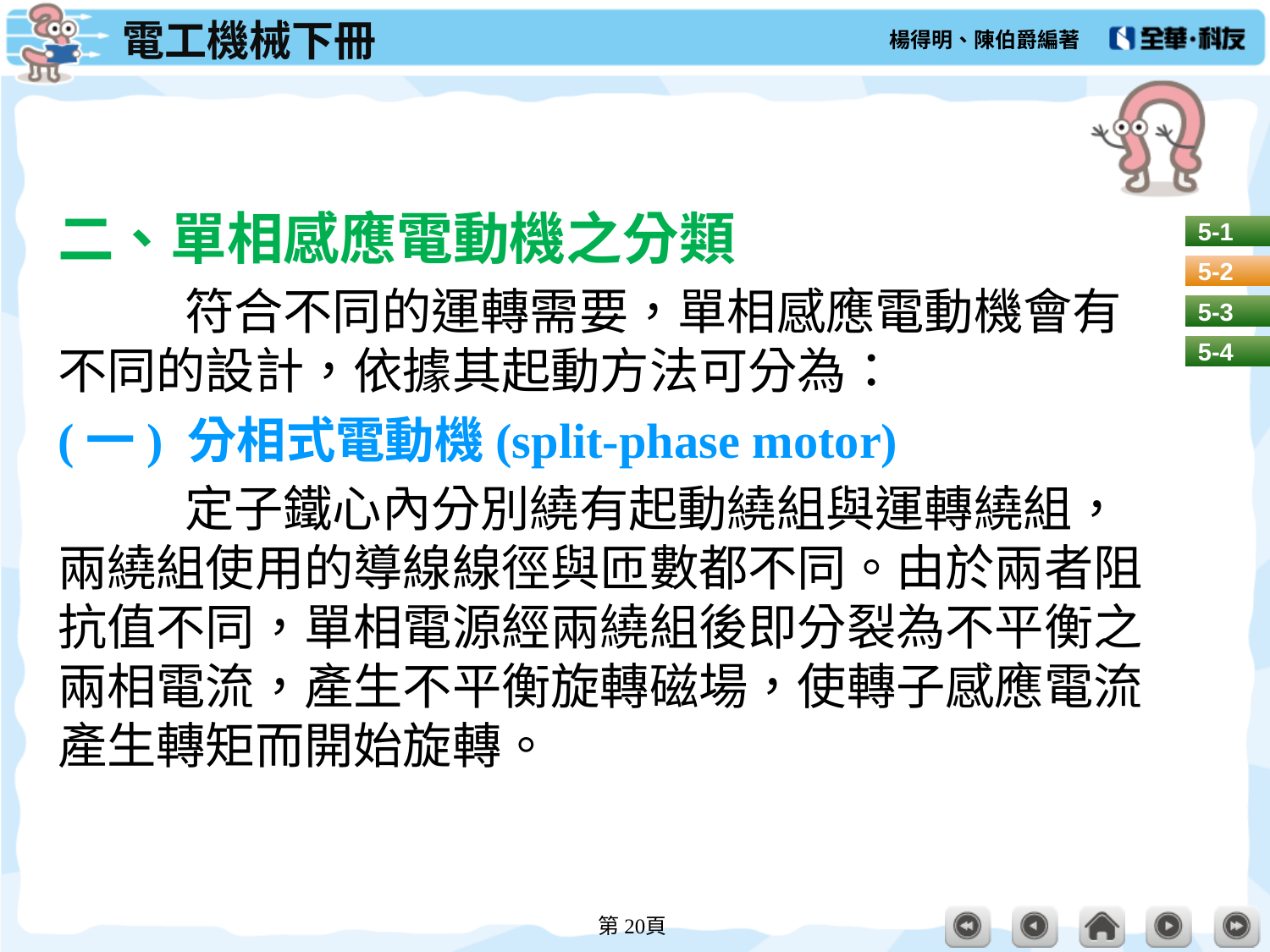

#
二、單相感應電動機之分類
	符合不同的運轉需要，單相感應電動機會有不同的設計，依據其起動方法可分為：
(一) 分相式電動機(split-phase motor)
	定子鐵心內分別繞有起動繞組與運轉繞組，兩繞組使用的導線線徑與匝數都不同。由於兩者阻抗值不同，單相電源經兩繞組後即分裂為不平衡之兩相電流，產生不平衡旋轉磁場，使轉子感應電流產生轉矩而開始旋轉。